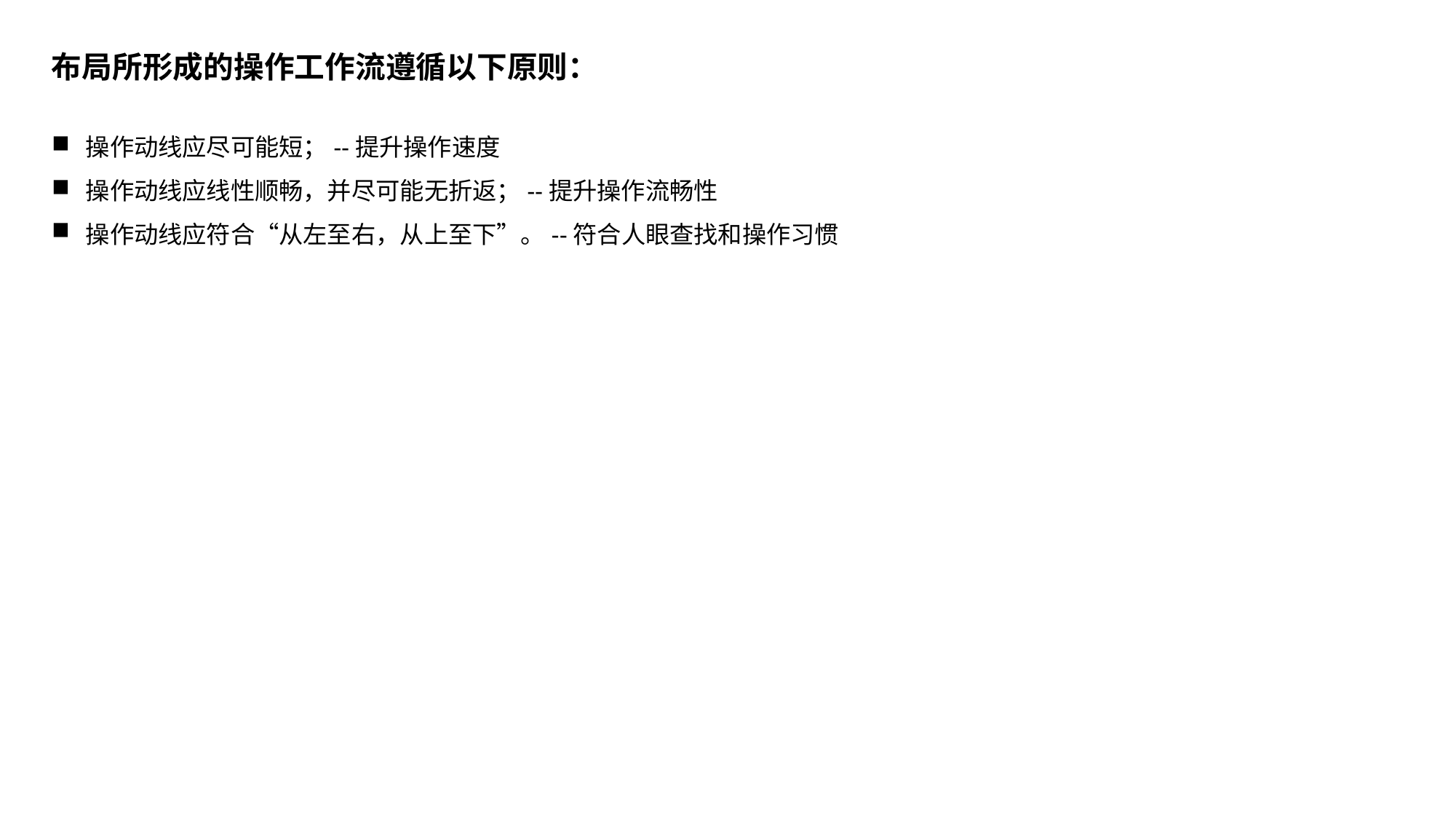

布局所形成的操作工作流遵循以下原则：
操作动线应尽可能短；--提升操作速度
操作动线应线性顺畅，并尽可能无折返；--提升操作流畅性
操作动线应符合“从左至右，从上至下”。--符合人眼查找和操作习惯